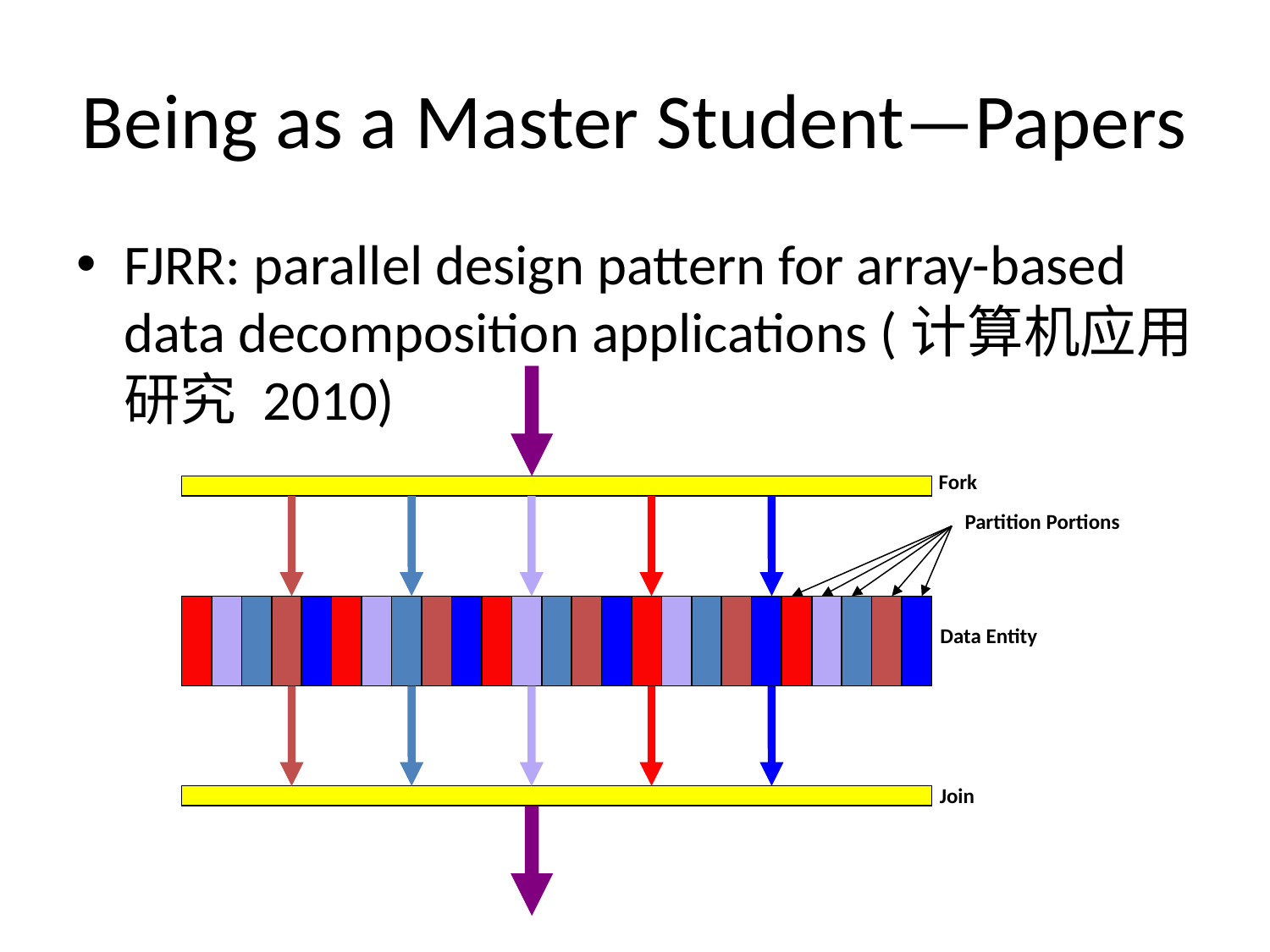

# Being as a Master Student—Papers
FJRR: parallel design pattern for array-based data decomposition applications (计算机应用研究 2010)

Fork
Partition Portions
Data Entity
Join